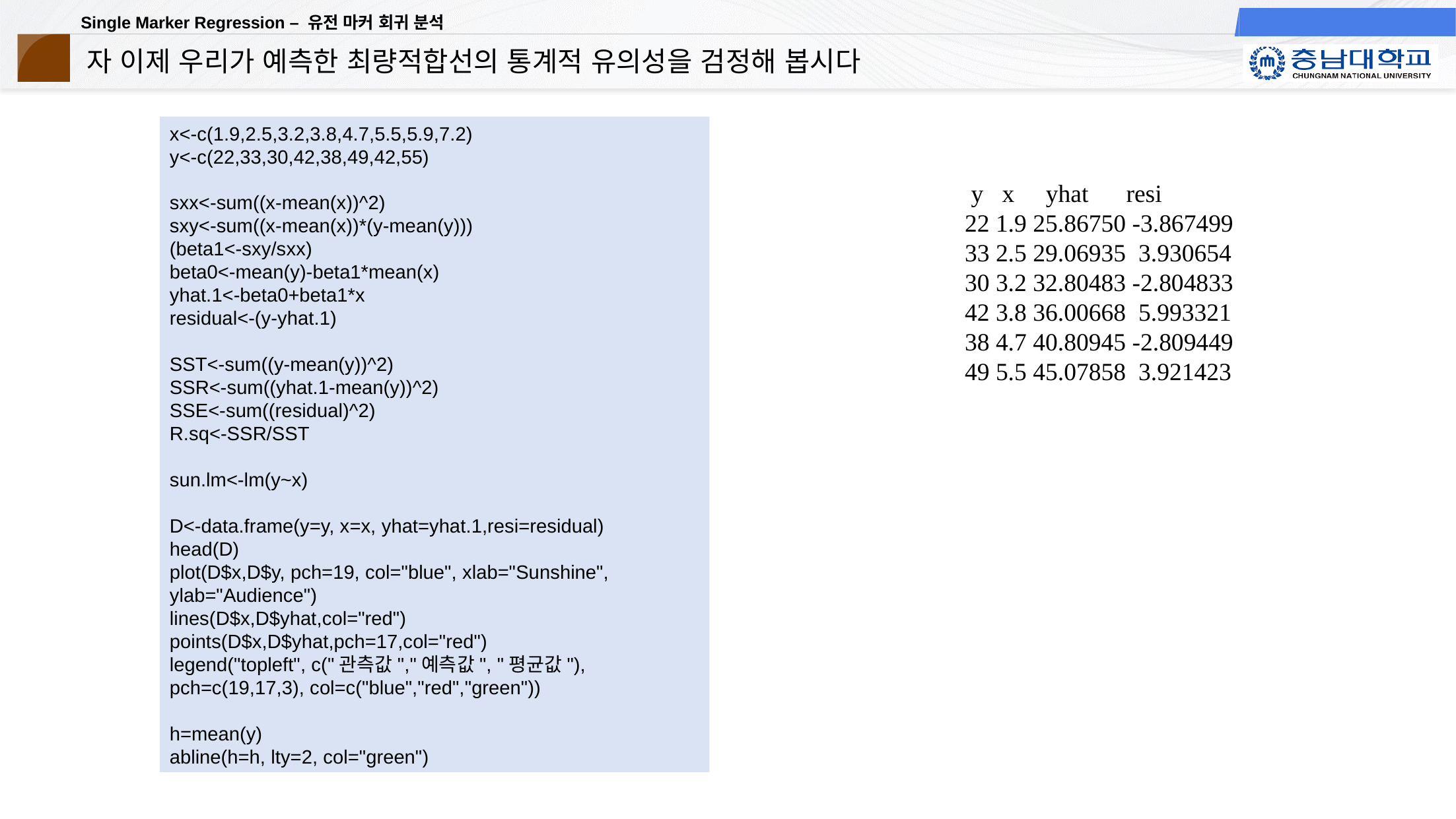

# 자 이제 우리가 예측한 최량적합선의 통계적 유의성을 검정해 봅시다
x<-c(1.9,2.5,3.2,3.8,4.7,5.5,5.9,7.2)
y<-c(22,33,30,42,38,49,42,55)

sxx<-sum((x-mean(x))^2)
sxy<-sum((x-mean(x))*(y-mean(y)))
(beta1<-sxy/sxx)
beta0<-mean(y)-beta1*mean(x)
yhat.1<-beta0+beta1*x
residual<-(y-yhat.1)

SST<-sum((y-mean(y))^2)
SSR<-sum((yhat.1-mean(y))^2)
SSE<-sum((residual)^2)
R.sq<-SSR/SST

sun.lm<-lm(y~x)

D<-data.frame(y=y, x=x, yhat=yhat.1,resi=residual)
head(D)
plot(D$x,D$y, pch=19, col="blue", xlab="Sunshine", ylab="Audience")
lines(D$x,D$yhat,col="red")
points(D$x,D$yhat,pch=17,col="red")
legend("topleft", c("관측값","예측값", "평균값"), pch=c(19,17,3), col=c("blue","red","green"))

h=mean(y)
abline(h=h, lty=2, col="green")
 y   x     yhat      resi
22 1.9 25.86750 -3.867499
33 2.5 29.06935  3.930654
30 3.2 32.80483 -2.804833
42 3.8 36.00668  5.993321
38 4.7 40.80945 -2.809449
49 5.5 45.07858  3.921423